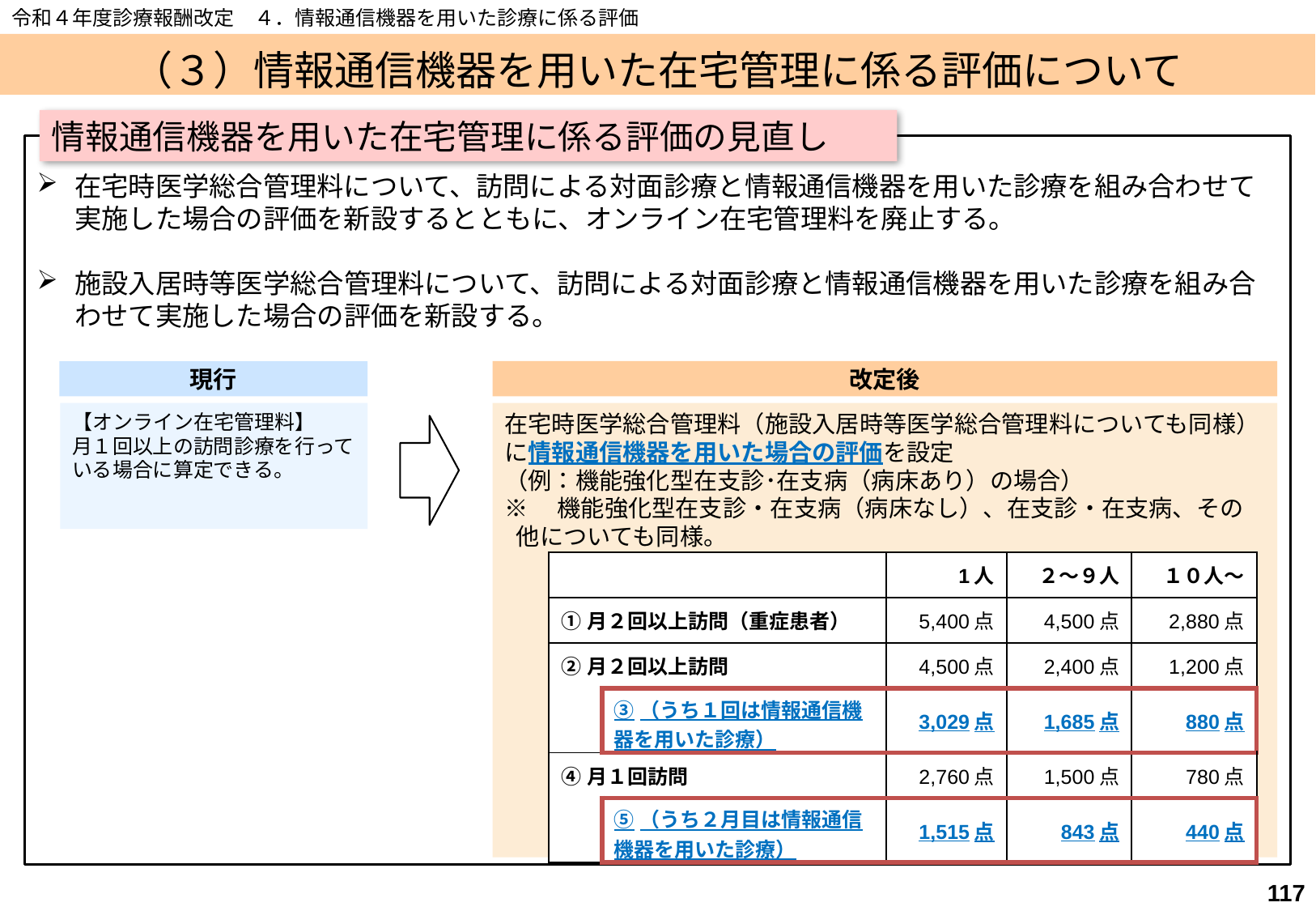

令和４年度診療報酬改定　４．情報通信機器を用いた診療に係る評価

（３）情報通信機器を用いた在宅管理に係る評価について
情報通信機器を用いた在宅管理に係る評価の見直し

在宅時医学総合管理料について、訪問による対面診療と情報通信機器を用いた診療を組み合わせて実施した場合の評価を新設するとともに、オンライン在宅管理料を廃止する。

施設入居時等医学総合管理料について、訪問による対面診療と情報通信機器を用いた診療を組み合わせて実施した場合の評価を新設する。

改定後
現行
【オンライン在宅管理料】
月１回以上の訪問診療を行っている場合に算定できる。
在宅時医学総合管理料（施設入居時等医学総合管理料についても同様）に情報通信機器を用いた場合の評価を設定
（例：機能強化型在支診･在支病（病床あり）の場合）
※　機能強化型在支診・在支病（病床なし）、在支診・在支病、その他についても同様。

|  |  | 1人 | ２～９人 | １０人～ |
| --- | --- | --- | --- | --- |
| ①月２回以上訪問（重症患者） |  | 5,400点 | 4,500点 | 2,880点 |
| ②月２回以上訪問 |  | 4,500点 | 2,400点 | 1,200点 |
|  | ③（うち１回は情報通信機器を用いた診療） | 3,029点 | 1,685点 | 880点 |
| ④月１回訪問 |  | 2,760点 | 1,500点 | 780点 |
|  | ⑤（うち２月目は情報通信機器を用いた診療） | 1,515点 | 843点 | 440点 |
117